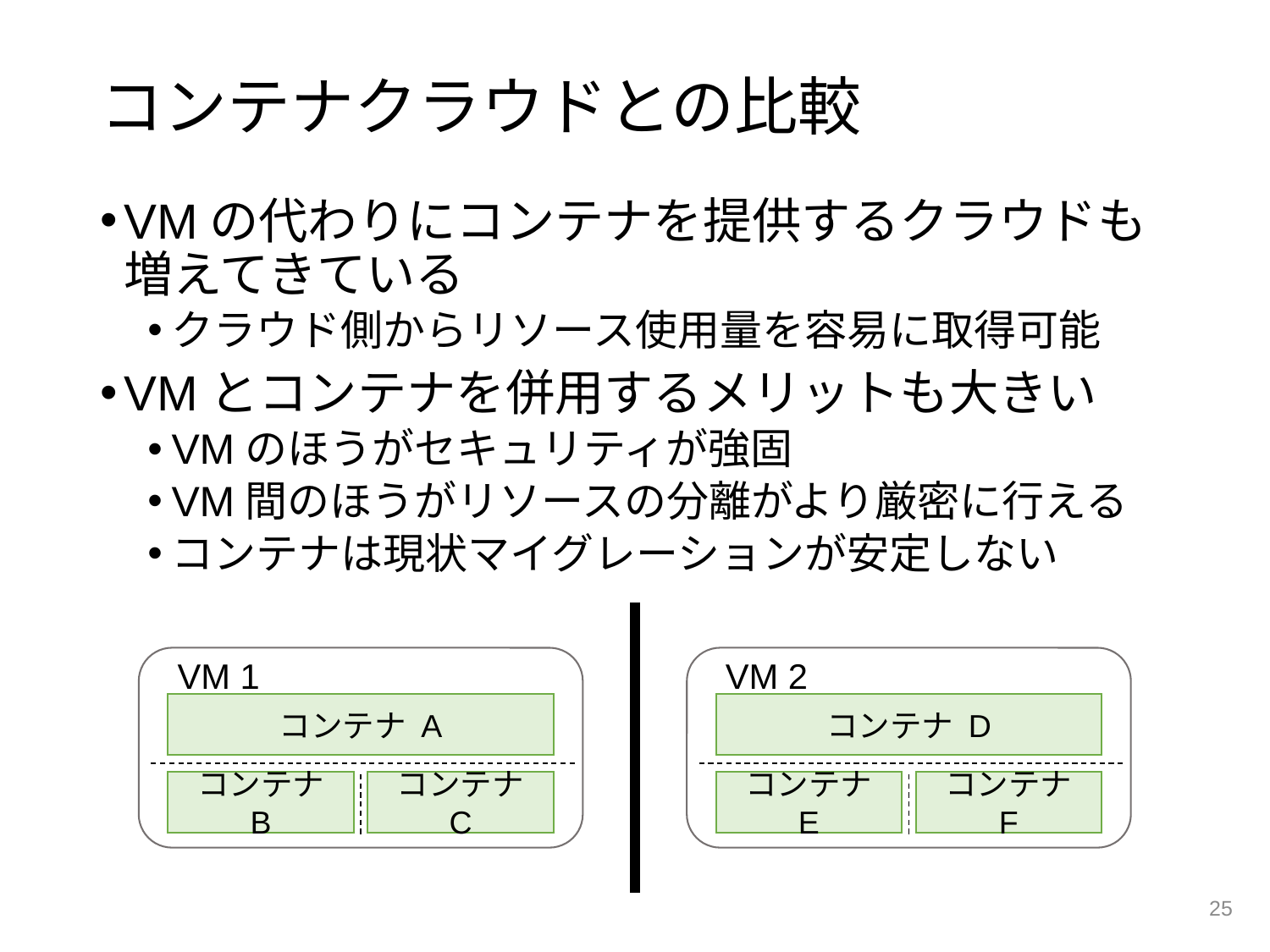

# コンテナクラウドとの比較
VMの代わりにコンテナを提供するクラウドも増えてきている
クラウド側からリソース使用量を容易に取得可能
VMとコンテナを併用するメリットも大きい
VMのほうがセキュリティが強固
VM間のほうがリソースの分離がより厳密に行える
コンテナは現状マイグレーションが安定しない

VM 1
コンテナ A
コンテナ B
コンテナ C

VM 2
コンテナ D
コンテナ E
コンテナ F
25